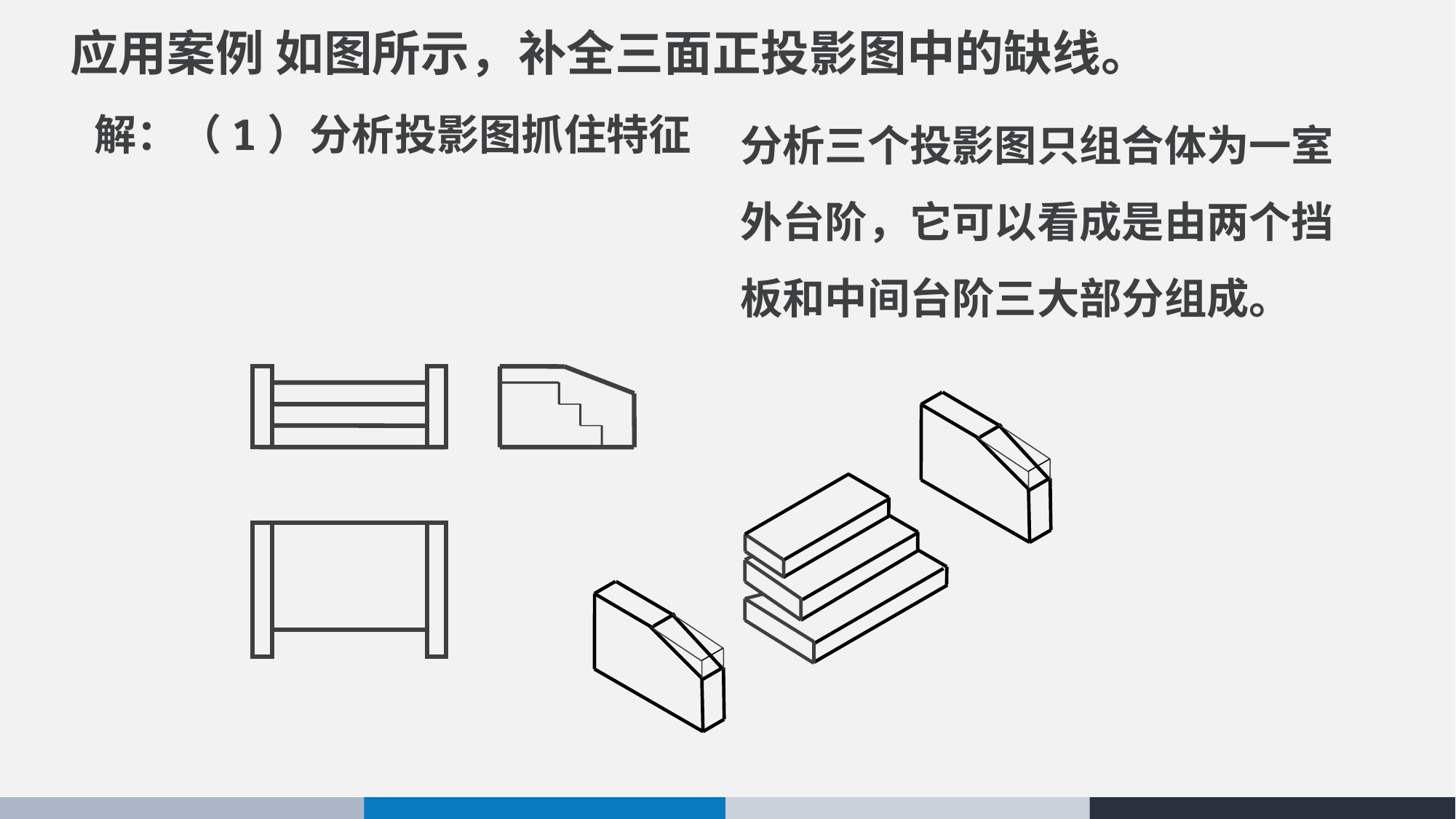

应用案例 如图所示，补全三面正投影图中的缺线。
分析三个投影图只组合体为一室外台阶，它可以看成是由两个挡板和中间台阶三大部分组成。
解：（1）分析投影图抓住特征